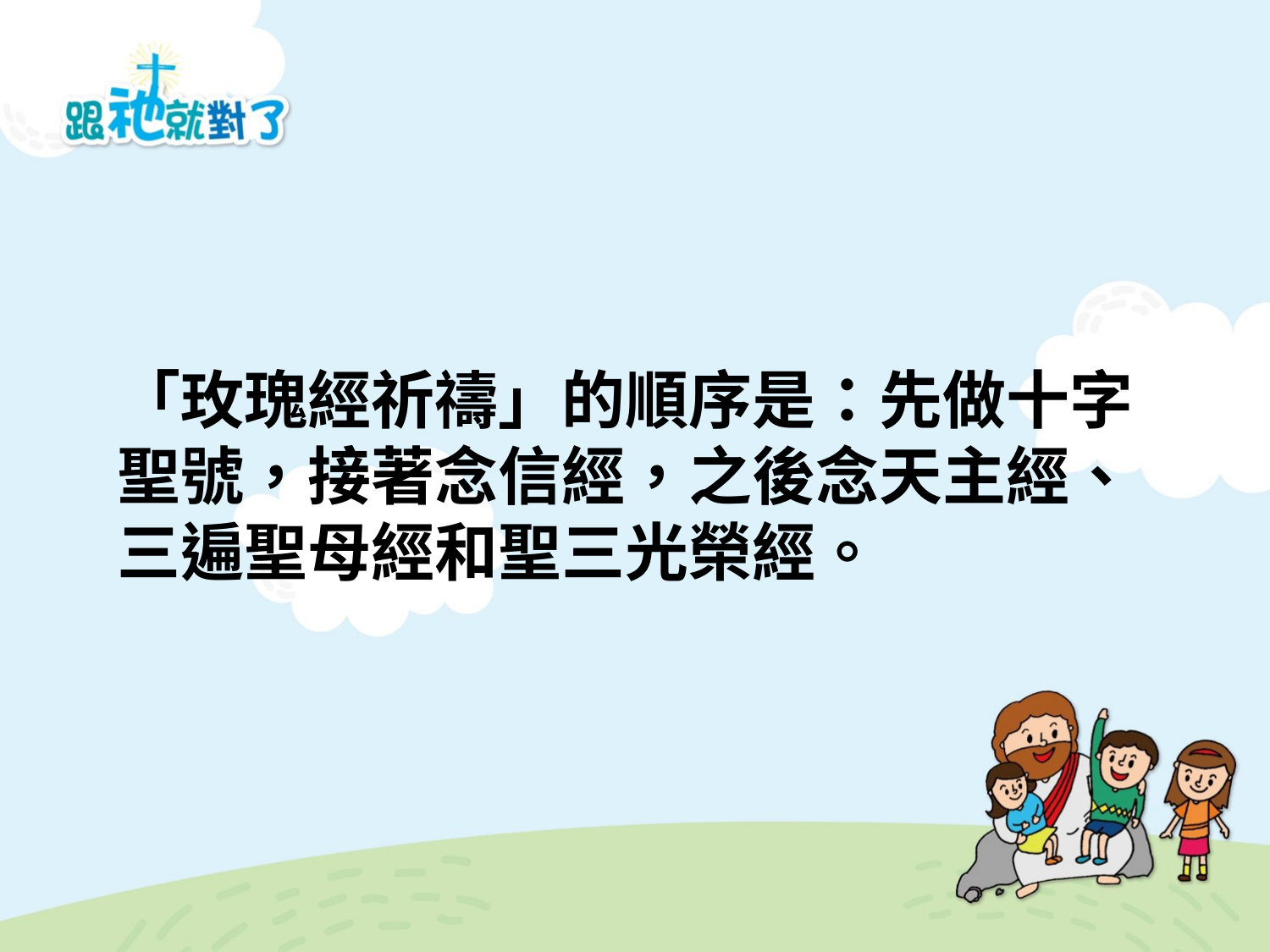

「玫瑰經祈禱」的順序是：先做十字聖號，接著念信經，之後念天主經、三遍聖母經和聖三光榮經。